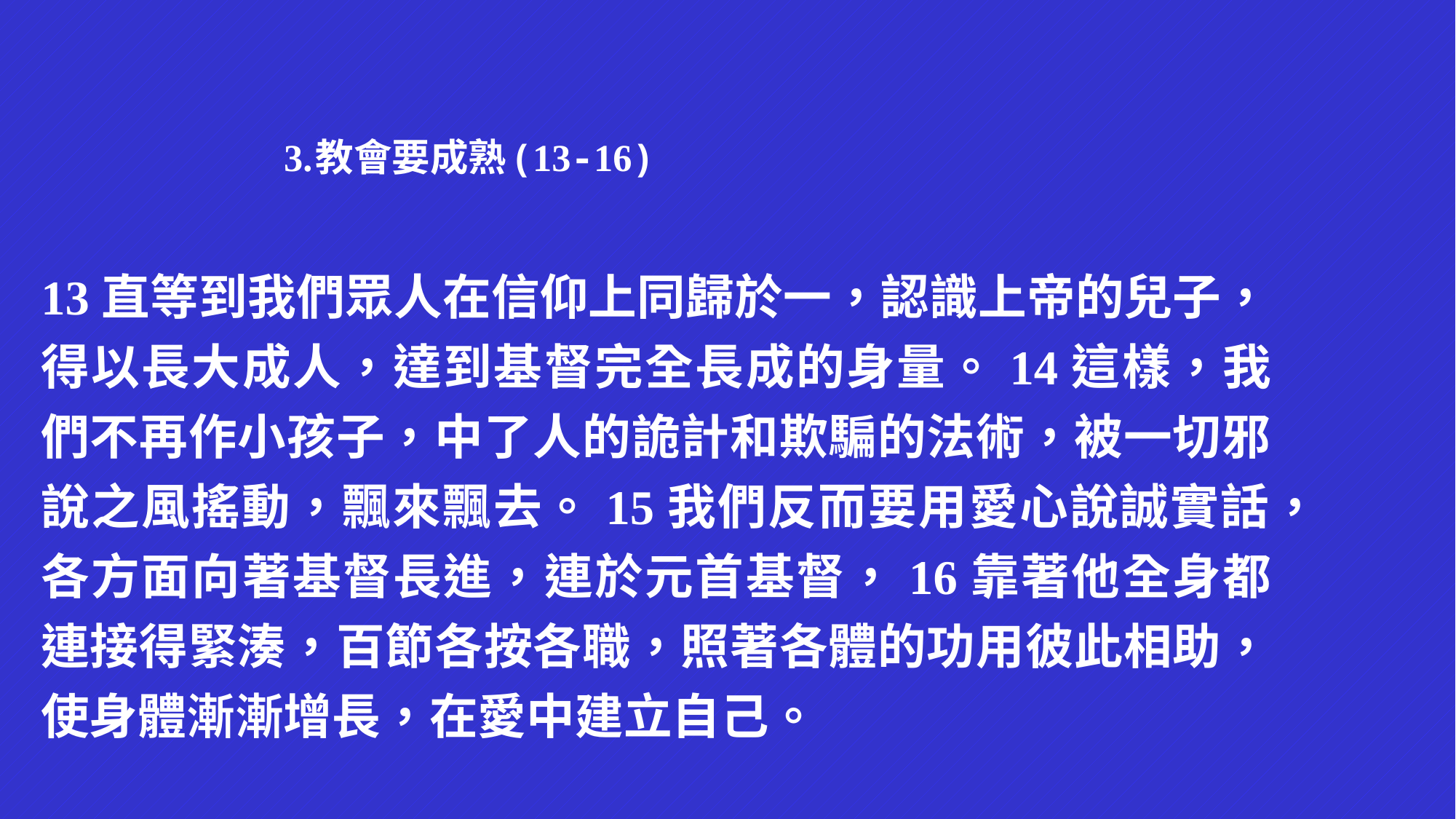

# 3.教會要成熟(13-16)
13直等到我們眾人在信仰上同歸於一，認識上帝的兒子，得以長大成人，達到基督完全長成的身量。14這樣，我們不再作小孩子，中了人的詭計和欺騙的法術，被一切邪說之風搖動，飄來飄去。15我們反而要用愛心說誠實話，各方面向著基督長進，連於元首基督，16靠著他全身都連接得緊湊，百節各按各職，照著各體的功用彼此相助，使身體漸漸增長，在愛中建立自己。